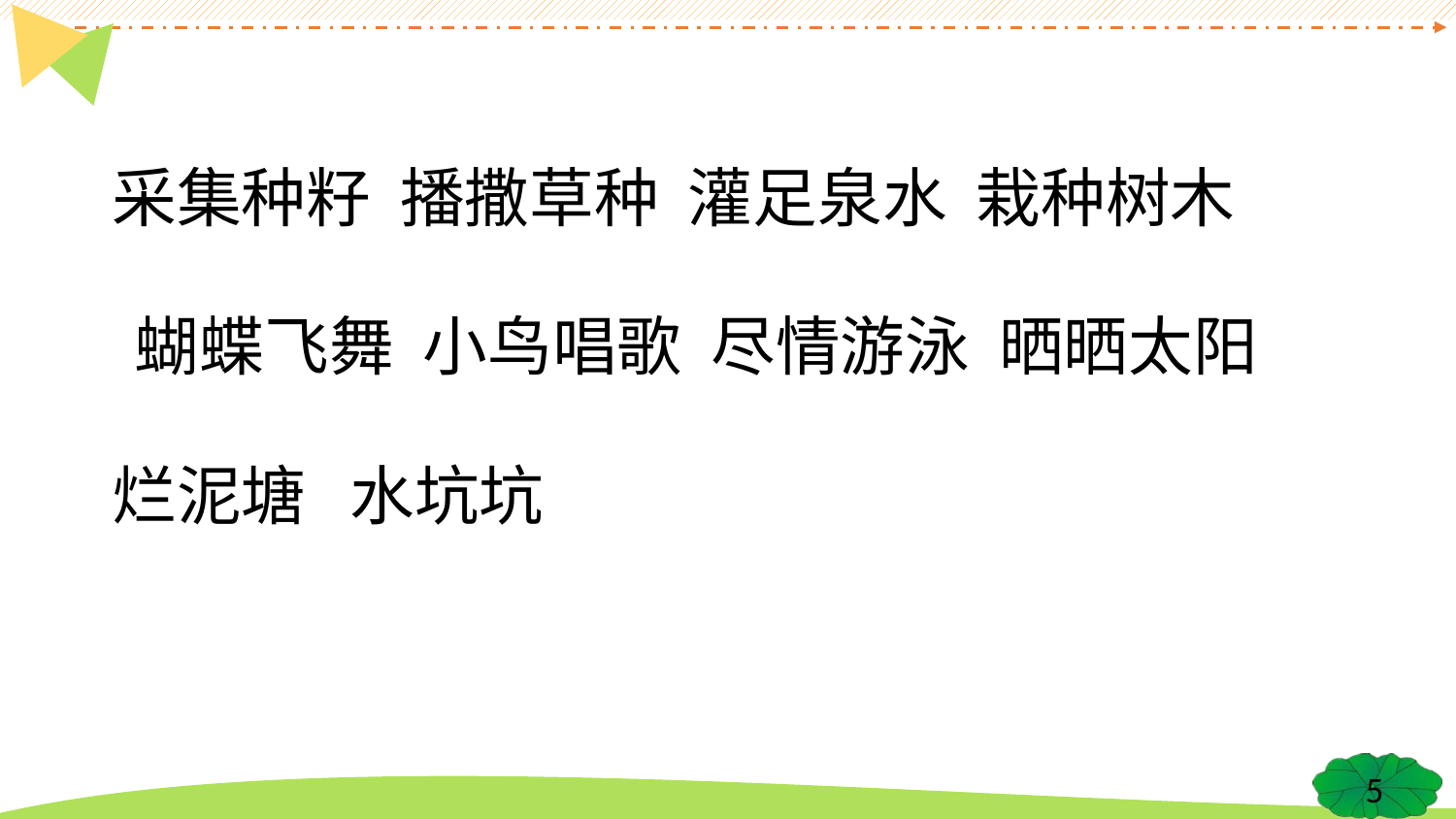

# 采集种籽  播撒草种  灌足泉水  栽种树木
蝴蝶飞舞  小鸟唱歌  尽情游泳  晒晒太阳
烂泥塘   水坑坑